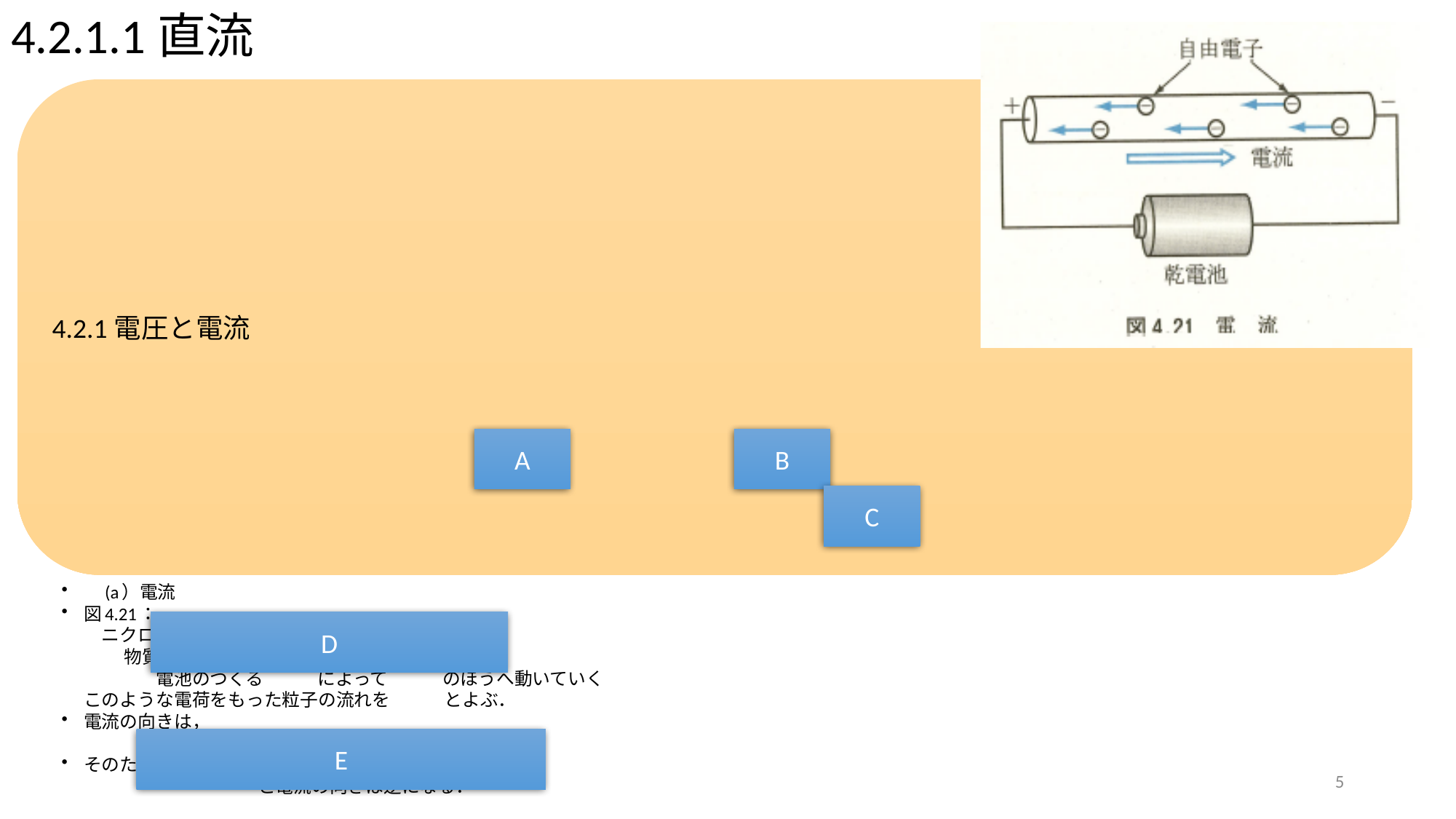

# 4.2.1.1直流

4.2.1電圧と電流
　(a）電流
電流の向きは，
　　　　　　　　　　　　　 と定められている．
A
B
C
D
E
5